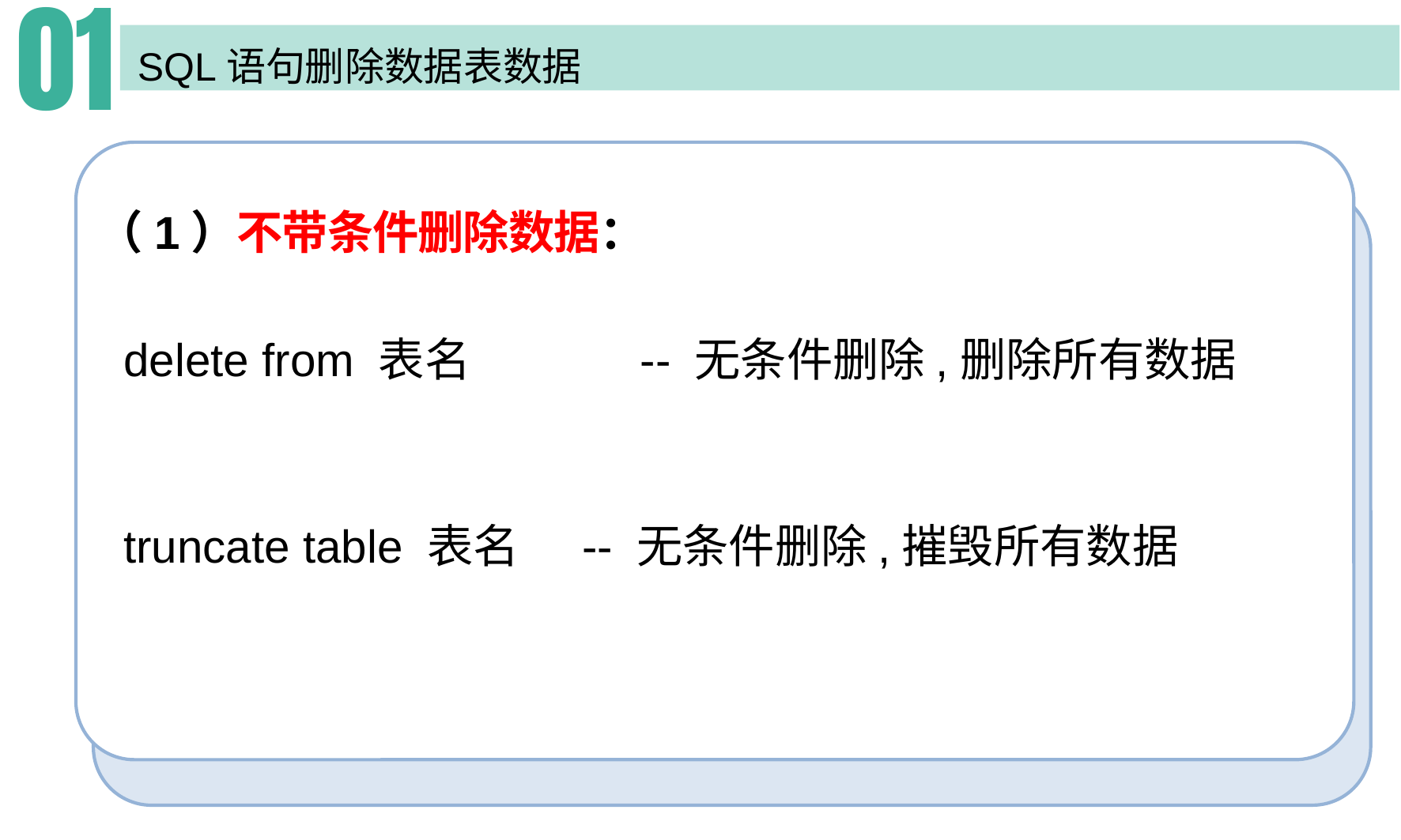

01

SQL语句删除数据表数据

（1）不带条件删除数据：

delete from 表名  	   -- 无条件删除,删除所有数据
truncate table 表名     -- 无条件删除,摧毁所有数据